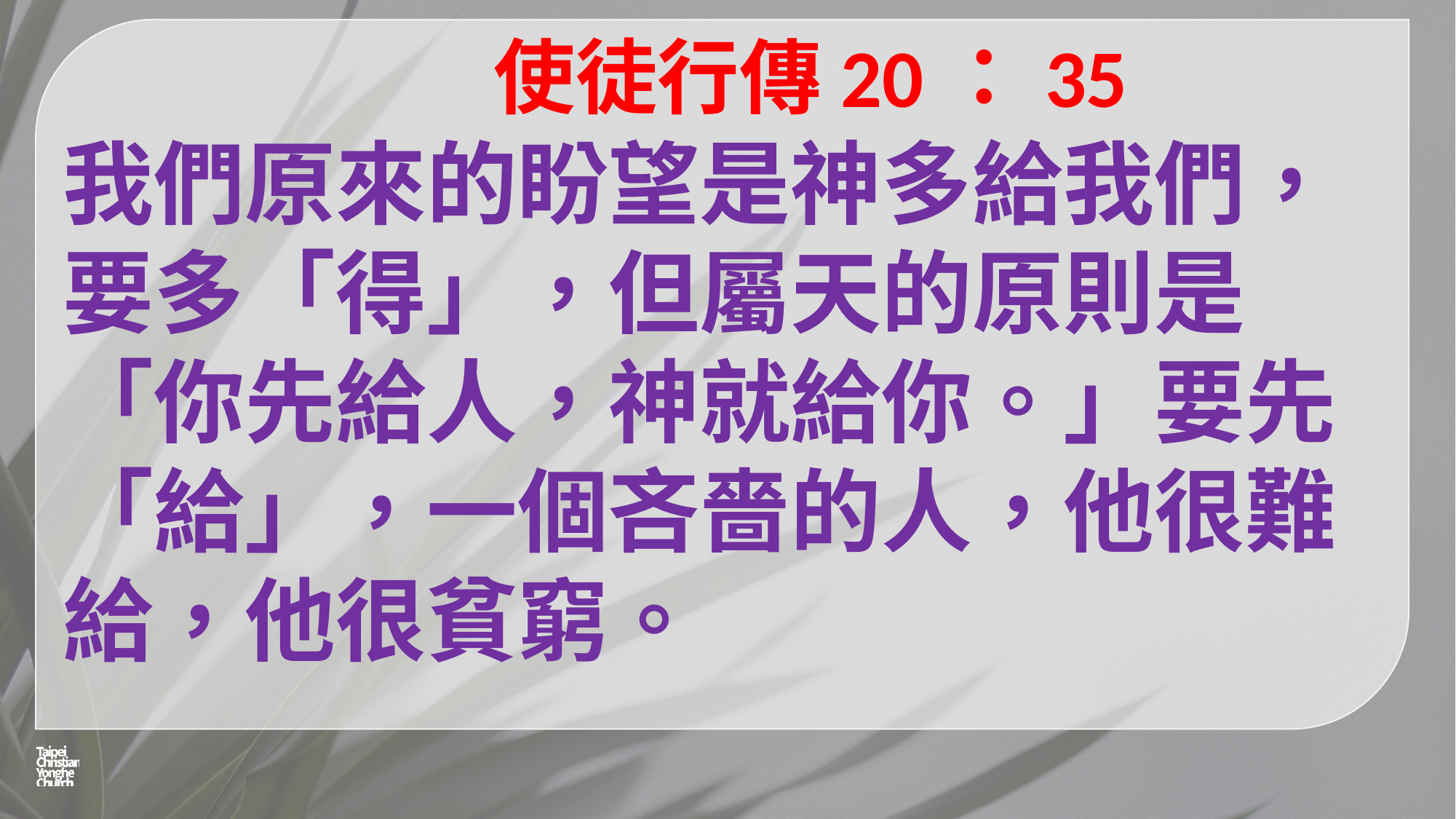

使徒行傳20：35
我們原來的盼望是神多給我們，要多「得」，但屬天的原則是「你先給人，神就給你。」要先「給」，一個吝嗇的人，他很難給，他很貧窮。